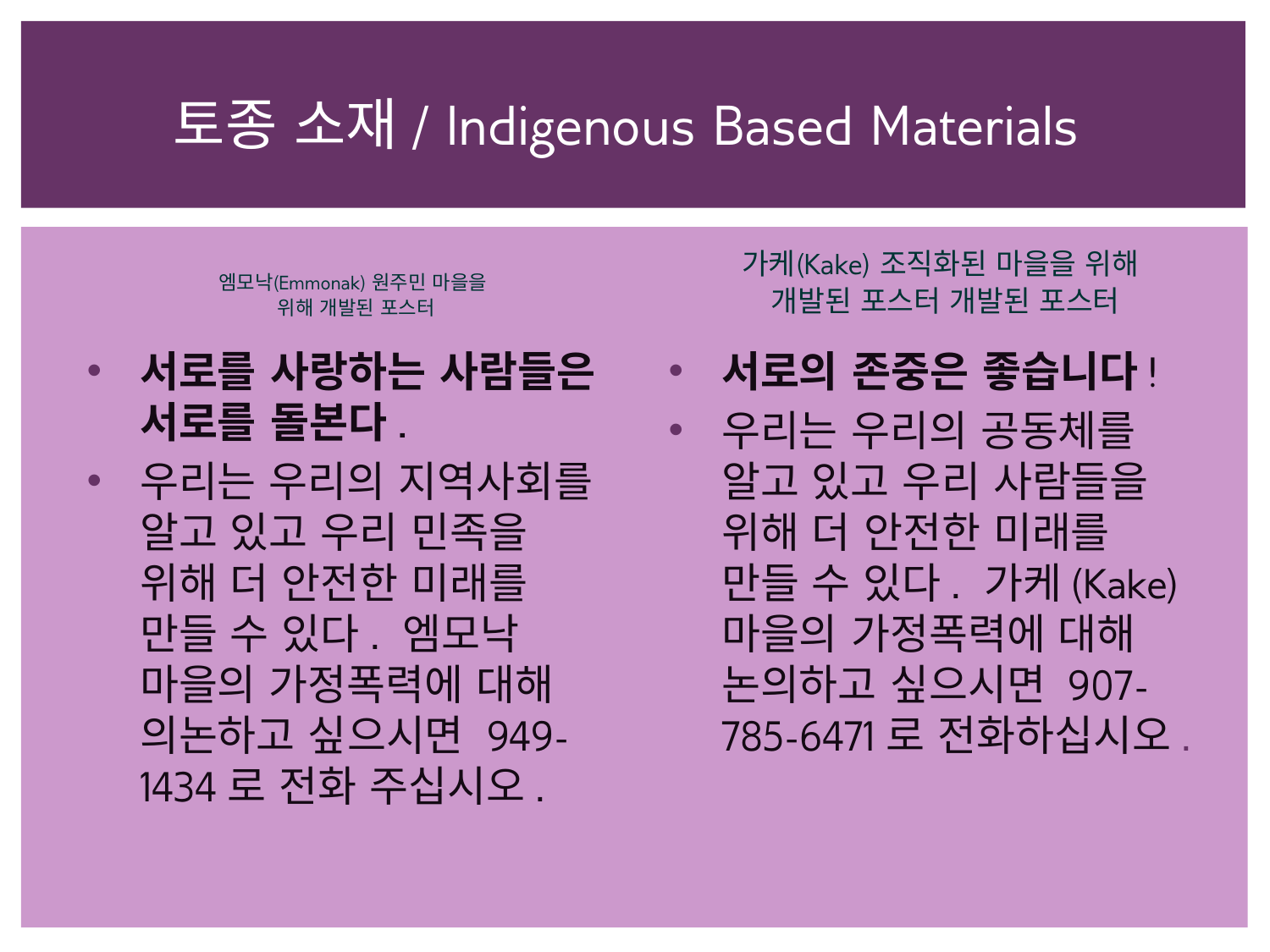

# 토종 소재/ Indigenous Based Materials

엠모낙(Emmonak) 원주민 마을을
 위해 개발된 포스터

가케(Kake) 조직화된 마을을 위해
 개발된 포스터 개발된 포스터

서로를 사랑하는 사람들은 서로를 돌본다.
우리는 우리의 지역사회를 알고 있고 우리 민족을 위해 더 안전한 미래를 만들 수 있다. 엠모낙 마을의 가정폭력에 대해 의논하고 싶으시면 949-1434로 전화 주십시오.

서로의 존중은 좋습니다!
우리는 우리의 공동체를 알고 있고 우리 사람들을 위해 더 안전한 미래를 만들 수 있다. 가케(Kake) 마을의 가정폭력에 대해 논의하고 싶으시면 907-785-6471로 전화하십시오.